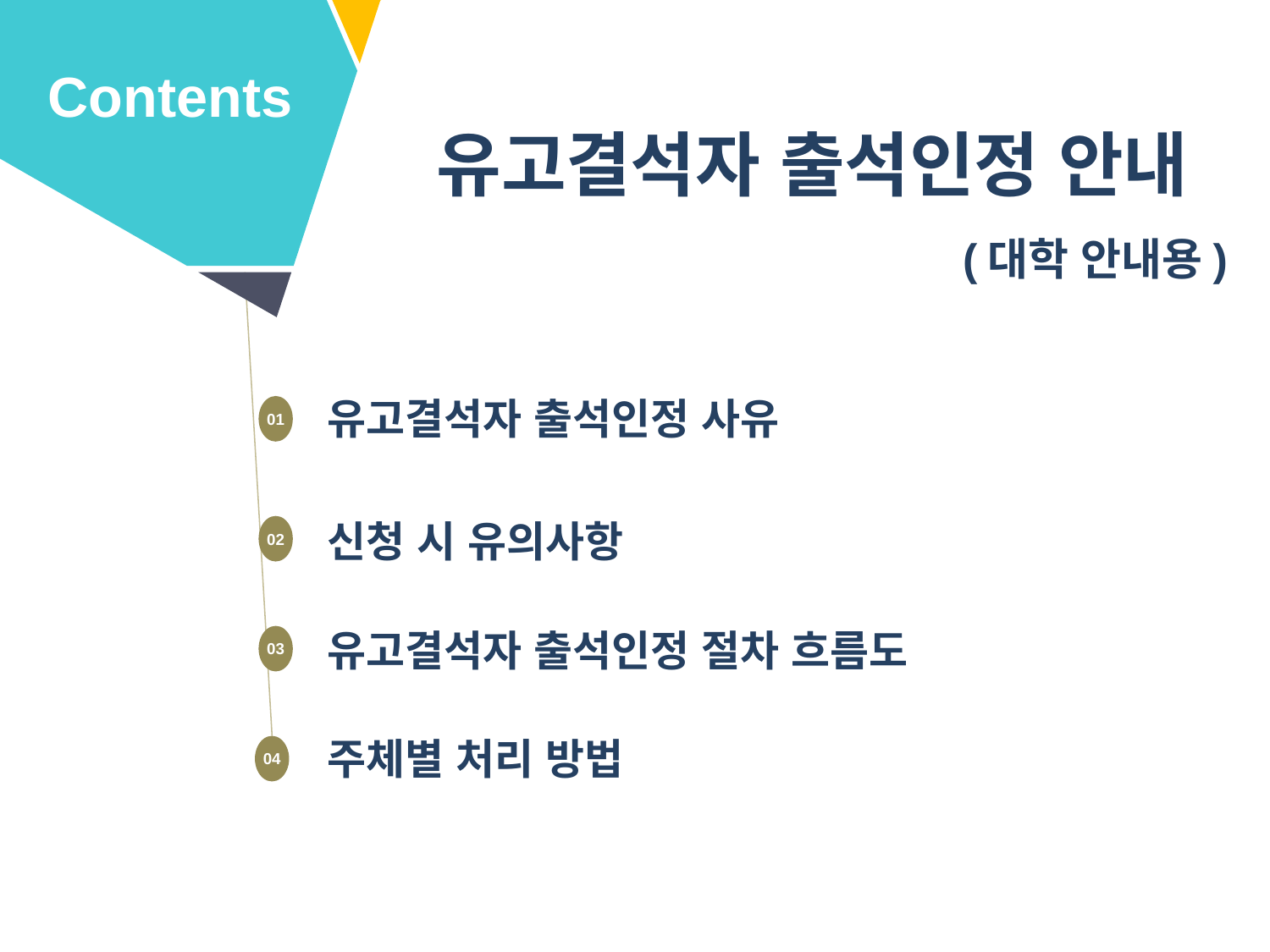

Contents
유고결석자 출석인정 안내
(대학 안내용)
유고결석자 출석인정 사유
01
신청 시 유의사항
02
유고결석자 출석인정 절차 흐름도
03
주체별 처리 방법
04